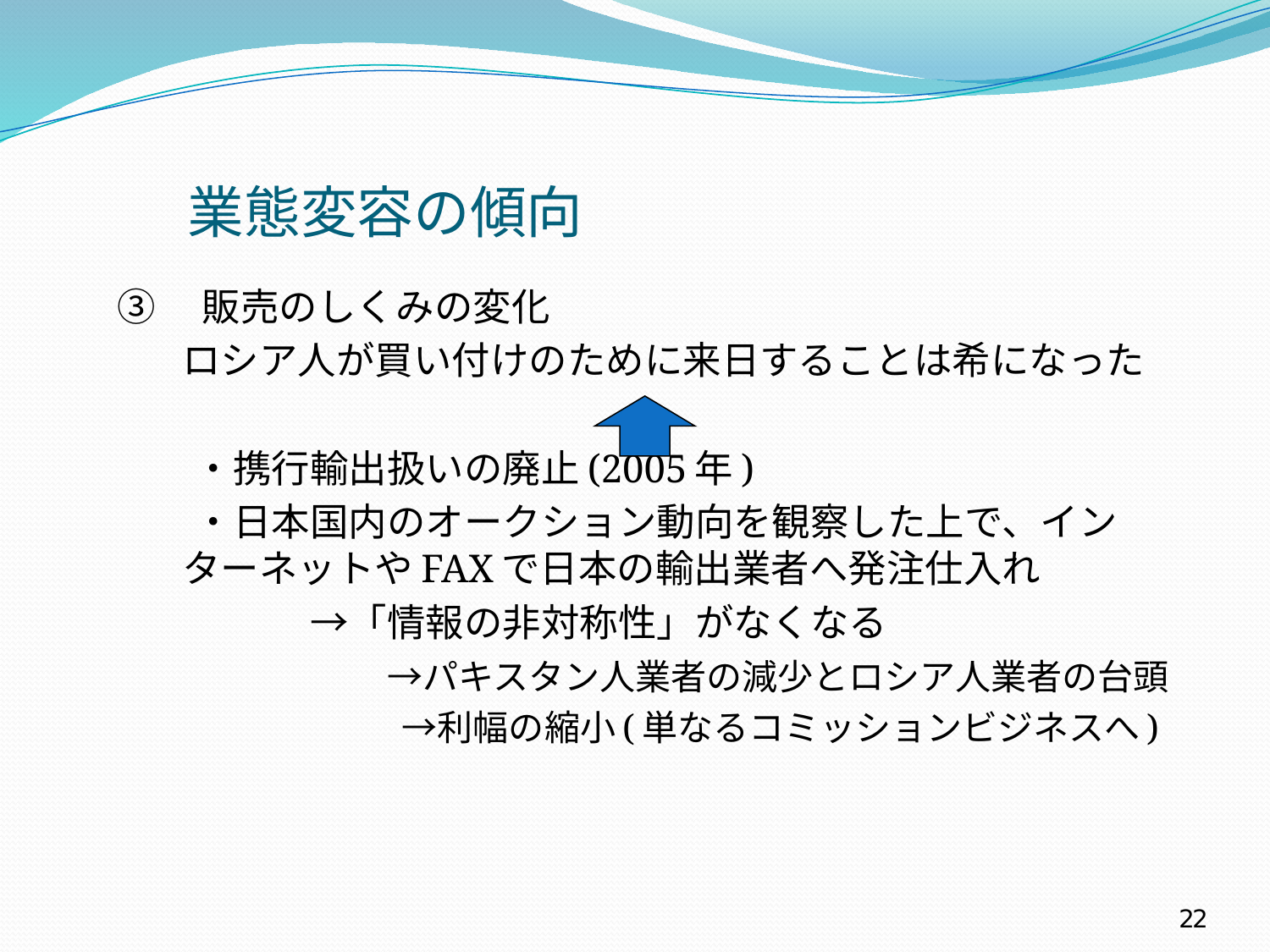

業態変容の傾向
③　販売のしくみの変化
	ロシア人が買い付けのために来日することは希になった

　　・携行輸出扱いの廃止(2005年)
　　・日本国内のオークション動向を観察した上で、インターネットやFAXで日本の輸出業者へ発注仕入れ
　　　　　→「情報の非対称性」がなくなる
　　　　　　　→パキスタン人業者の減少とロシア人業者の台頭
　　　　　　　　→利幅の縮小(単なるコミッションビジネスへ)

22